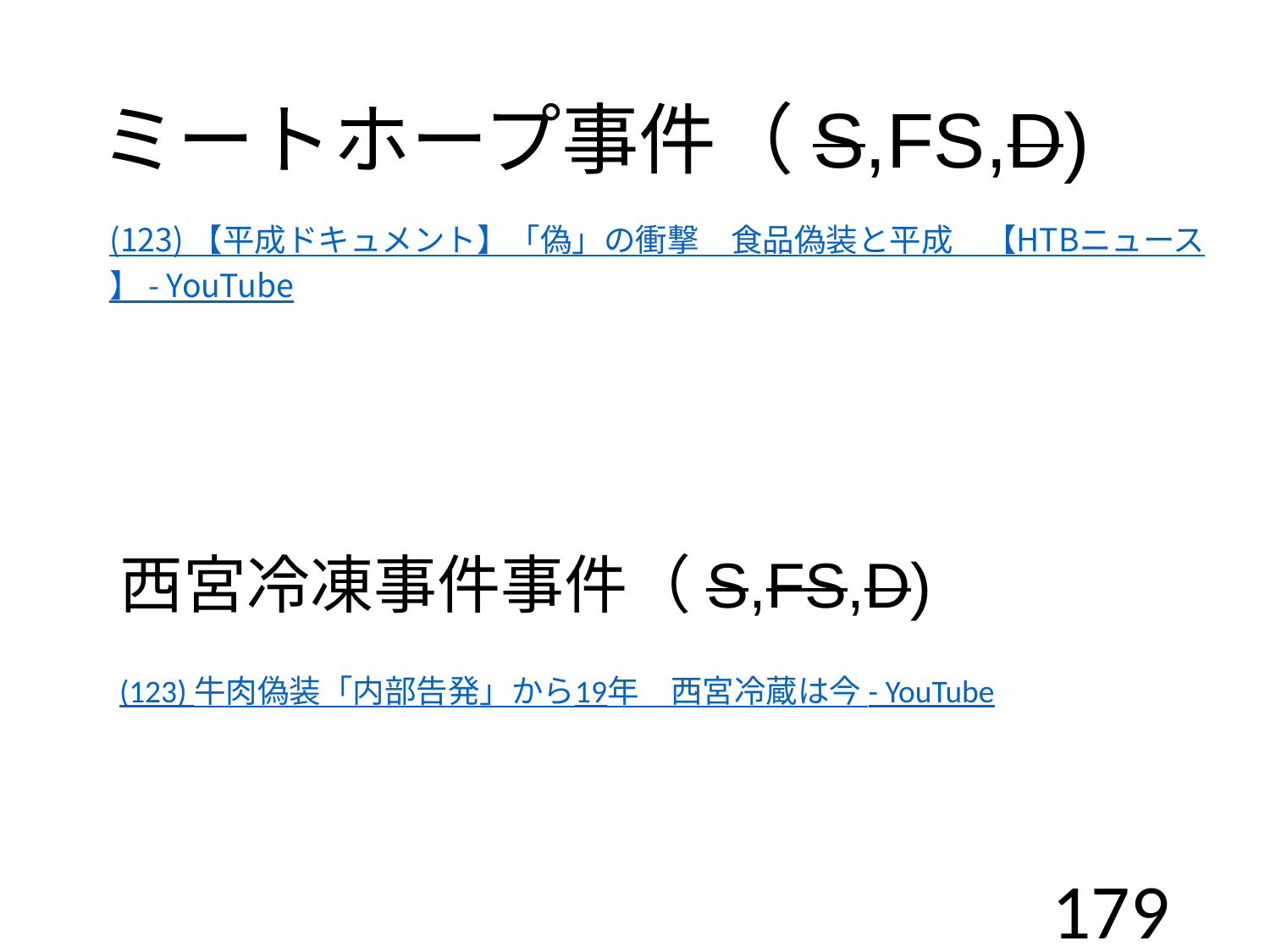

# ミートホープ事件（S,FS,D)
(123) 【平成ドキュメント】「偽」の衝撃　食品偽装と平成　【HTBニュース】 - YouTube
西宮冷凍事件事件（S,FS,D)
(123) 牛肉偽装「内部告発」から19年　西宮冷蔵は今 - YouTube
179